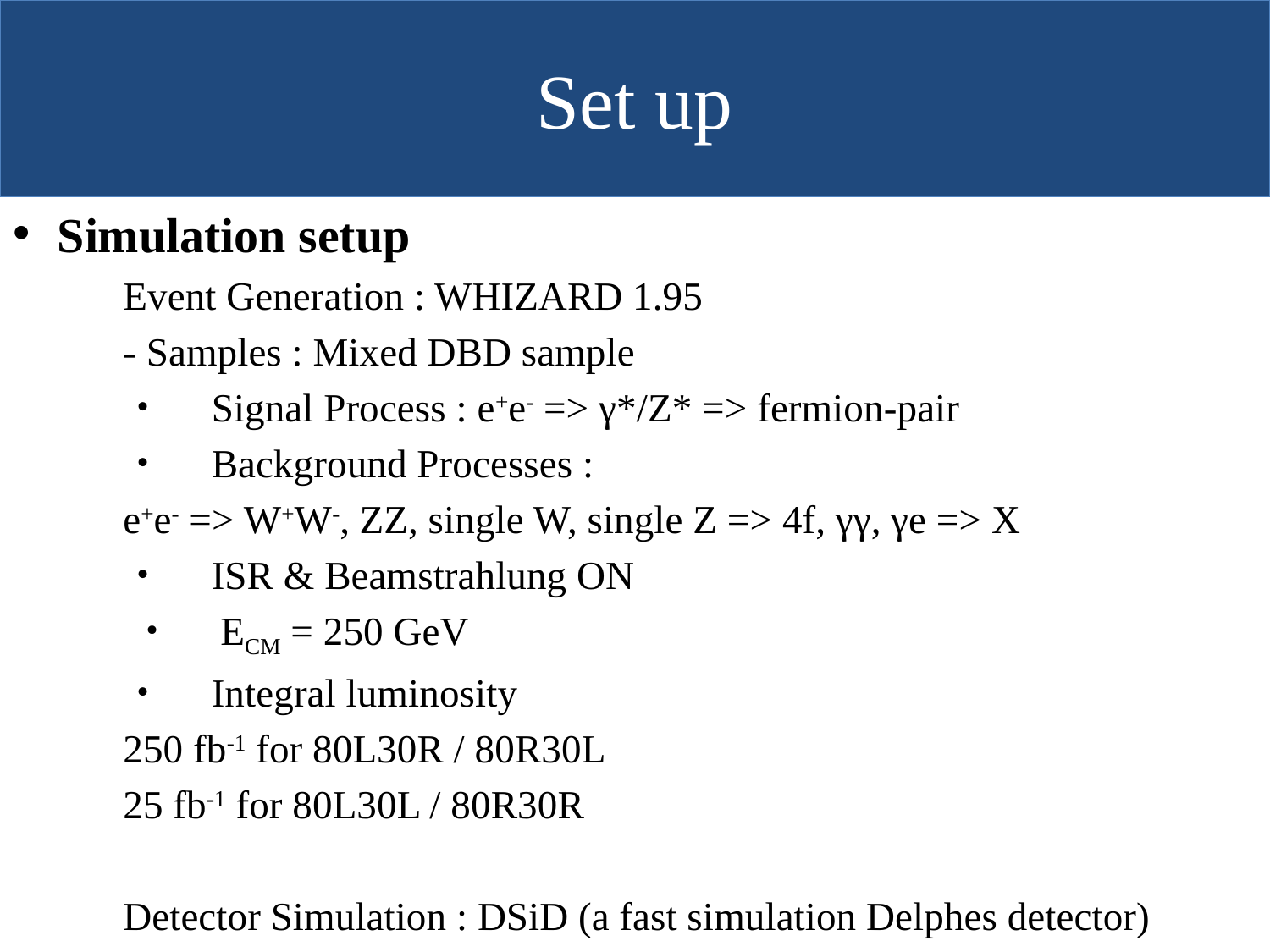

# Set up
Simulation setup
	Event Generation : WHIZARD 1.95
	- Samples : Mixed DBD sample
		・　Signal Process : e+e- => γ*/Z* => fermion-pair
		・　Background Processes :
			e+e- => W+W-, ZZ, single W, single Z => 4f, γγ, γe => X
		・　ISR & Beamstrahlung ON
・　ECM = 250 GeV
		・　Integral luminosity
			250 fb-1 for 80L30R / 80R30L
			25 fb-1 for 80L30L / 80R30R

	Detector Simulation : DSiD (a fast simulation Delphes detector)